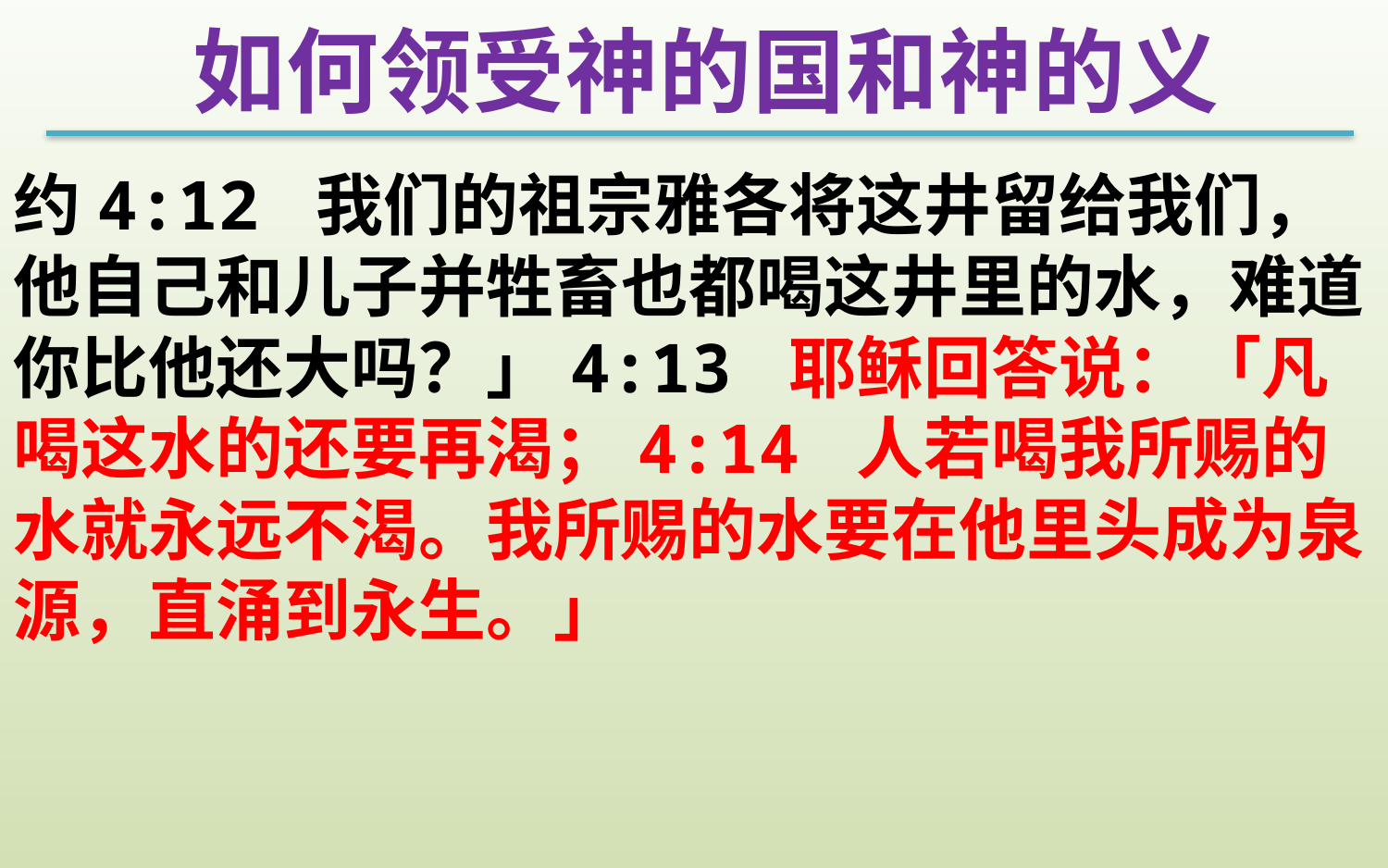

如何领受神的国和神的义
约4:12 我们的祖宗雅各将这井留给我们，他自己和儿子并牲畜也都喝这井里的水，难道你比他还大吗？」4:13 耶稣回答说：「凡喝这水的还要再渴；4:14 人若喝我所赐的水就永远不渴。我所赐的水要在他里头成为泉源，直涌到永生。」